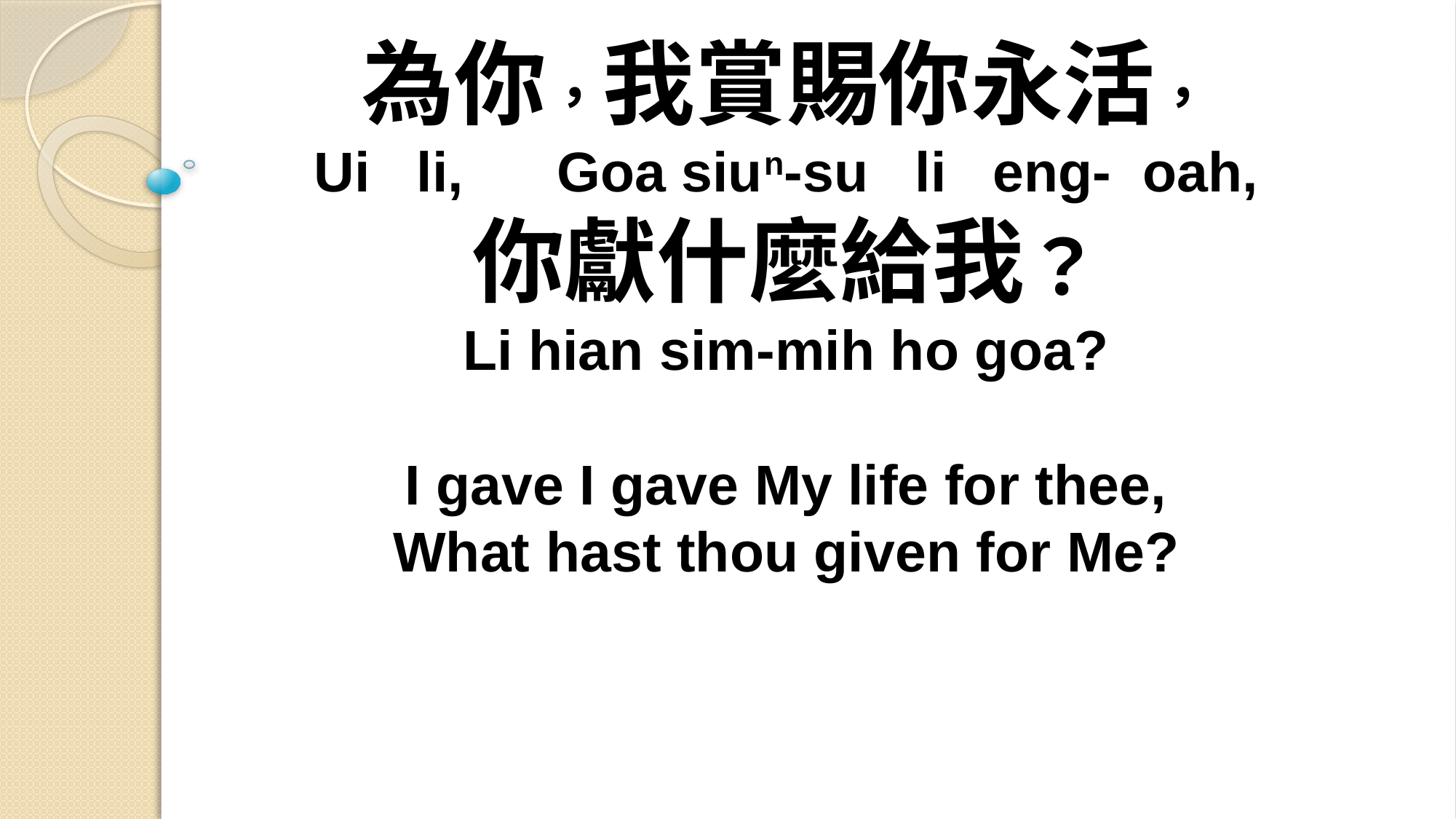

# 為你，我賞賜你永活， Ui   li,      Goa siun-su   li   eng-  oah, 你獻什麼給我？ Li hian sim-mih ho goa? I gave I gave My life for thee, What hast thou given for Me?